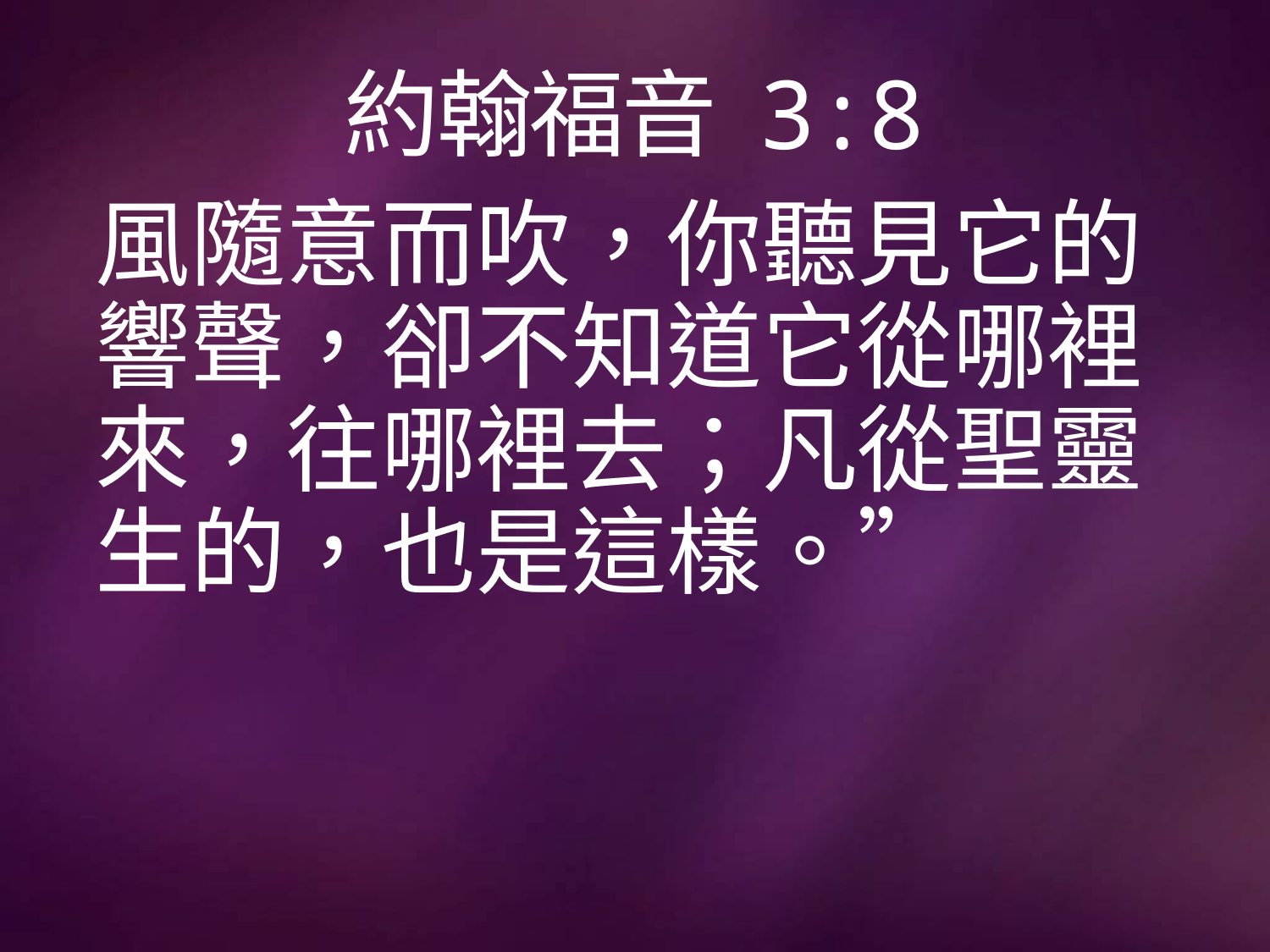

# 約翰福音 3:8
風隨意而吹，你聽見它的響聲，卻不知道它從哪裡來，往哪裡去；凡從聖靈生的，也是這樣。”